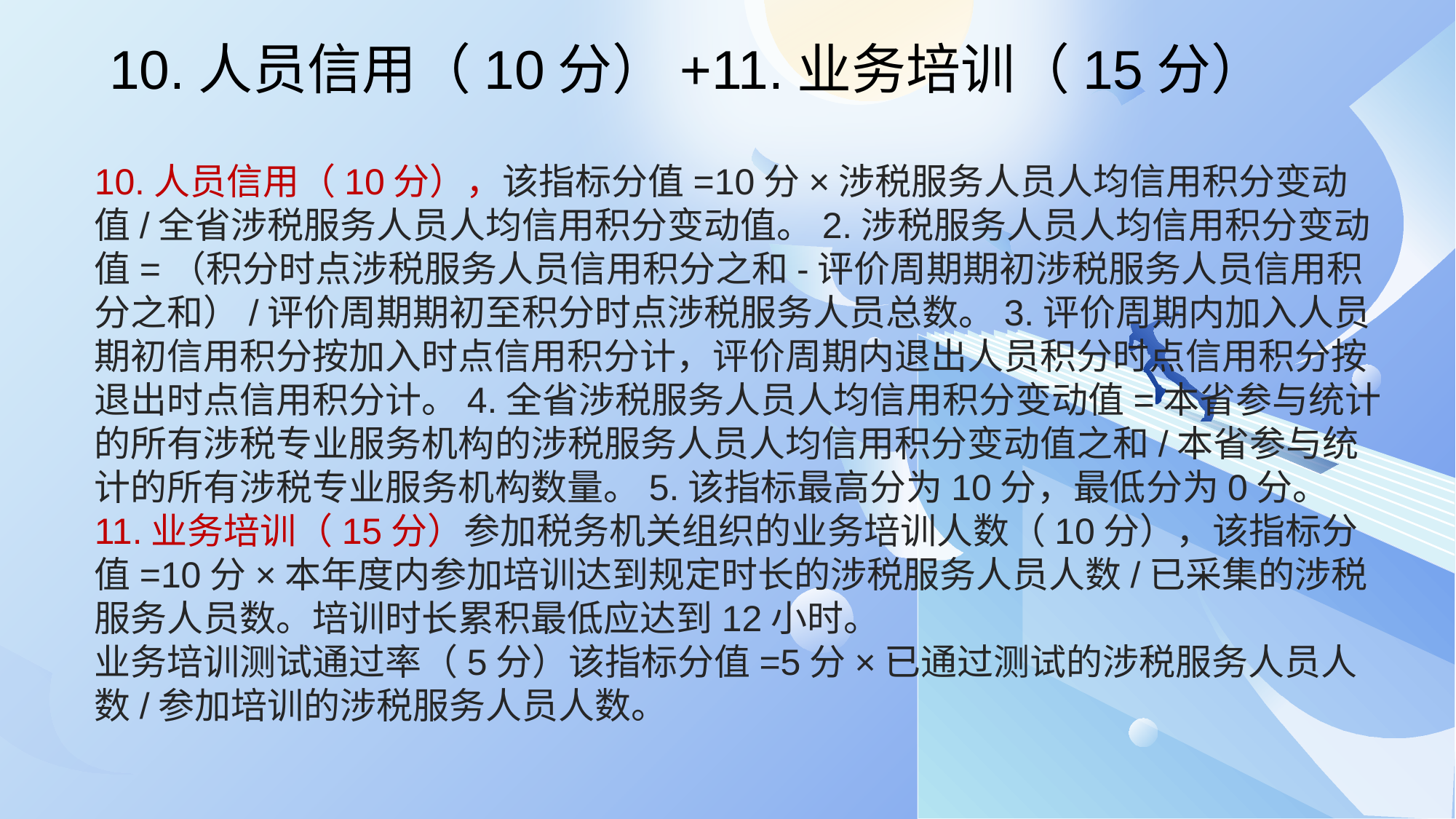

10.人员信用（10分）+11.业务培训（15分）
10.人员信用（10分），该指标分值=10分×涉税服务人员人均信用积分变动值/全省涉税服务人员人均信用积分变动值。2.涉税服务人员人均信用积分变动值=（积分时点涉税服务人员信用积分之和-评价周期期初涉税服务人员信用积分之和）/评价周期期初至积分时点涉税服务人员总数。3.评价周期内加入人员期初信用积分按加入时点信用积分计，评价周期内退出人员积分时点信用积分按退出时点信用积分计。4.全省涉税服务人员人均信用积分变动值=本省参与统计的所有涉税专业服务机构的涉税服务人员人均信用积分变动值之和/本省参与统计的所有涉税专业服务机构数量。5.该指标最高分为10分，最低分为0分。
11.业务培训（15分）参加税务机关组织的业务培训人数（10分），该指标分值=10分×本年度内参加培训达到规定时长的涉税服务人员人数/已采集的涉税服务人员数。培训时长累积最低应达到12小时。
业务培训测试通过率（5分）该指标分值=5分×已通过测试的涉税服务人员人数/参加培训的涉税服务人员人数。